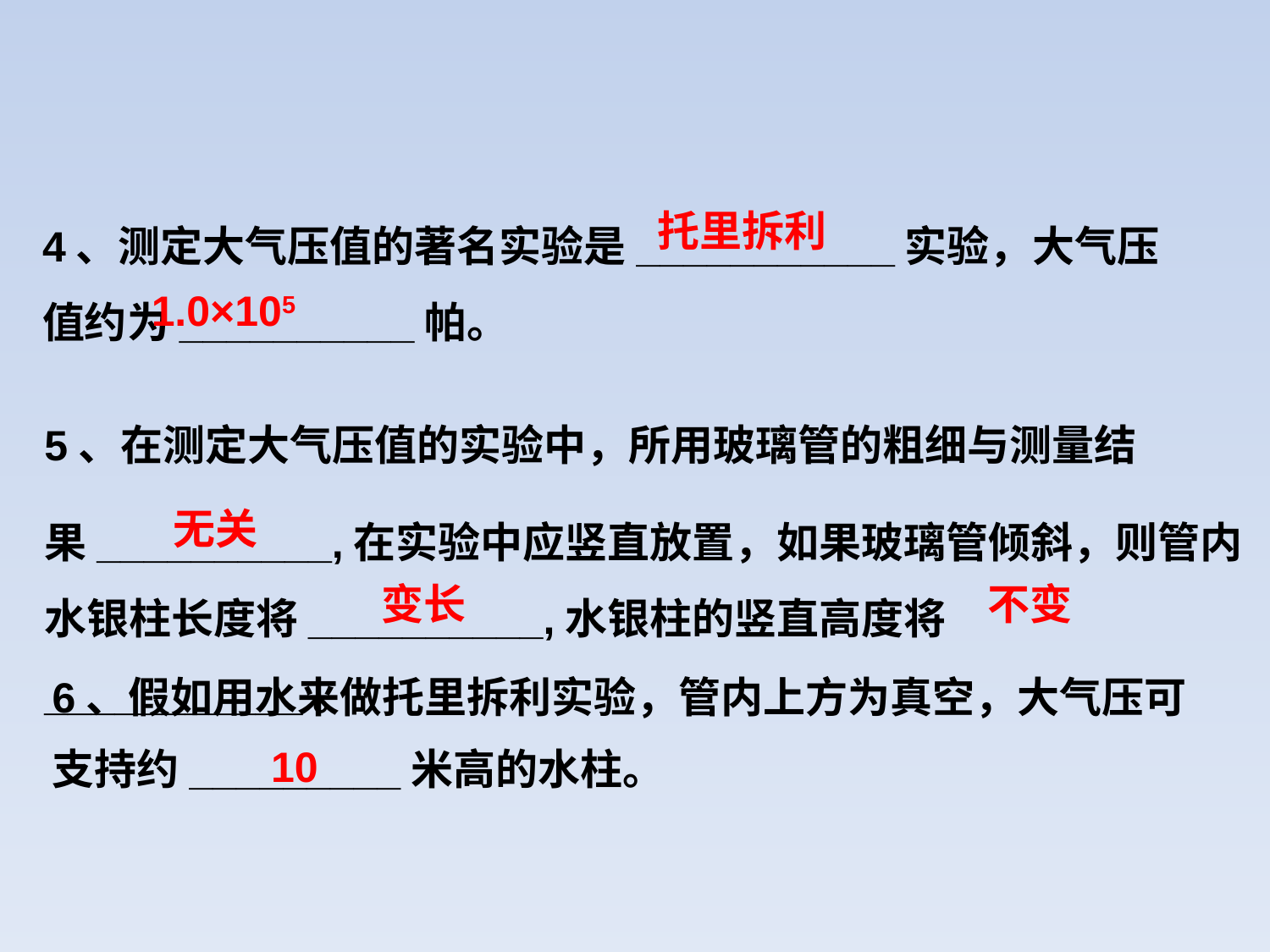

4、测定大气压值的著名实验是___________实验，大气压值约为__________帕。
托里拆利
1.0×105
5、在测定大气压值的实验中，所用玻璃管的粗细与测量结
果__________,在实验中应竖直放置，如果玻璃管倾斜，则管内水银柱长度将__________,水银柱的竖直高度将___________。
无关
变长
不变
6、假如用水来做托里拆利实验，管内上方为真空，大气压可
支持约_________米高的水柱。
10